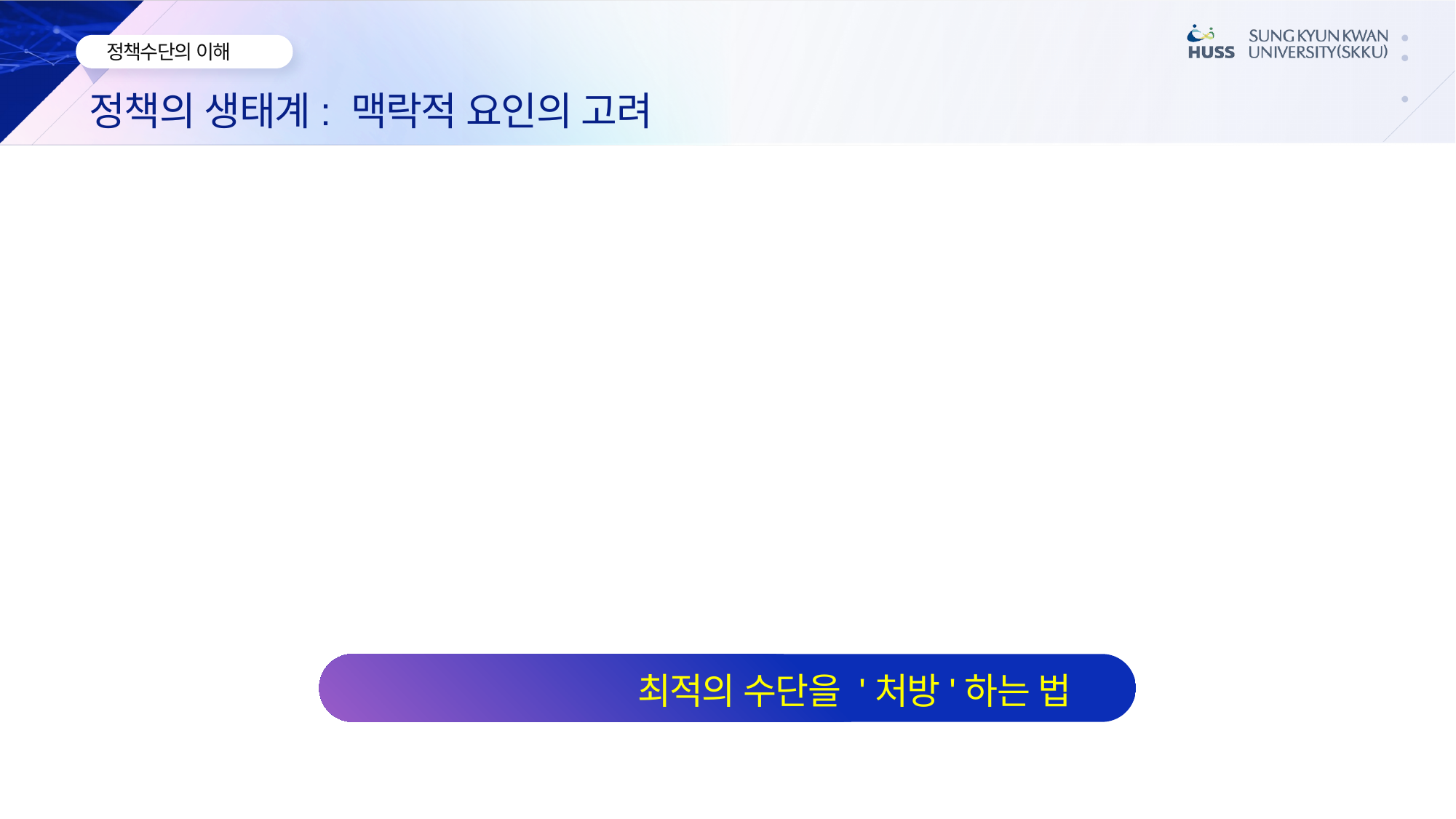

정책의 생태계: 맥락적 요인의 고려
정책 대상에 따라 최적의 수단을 '처방'하는 법